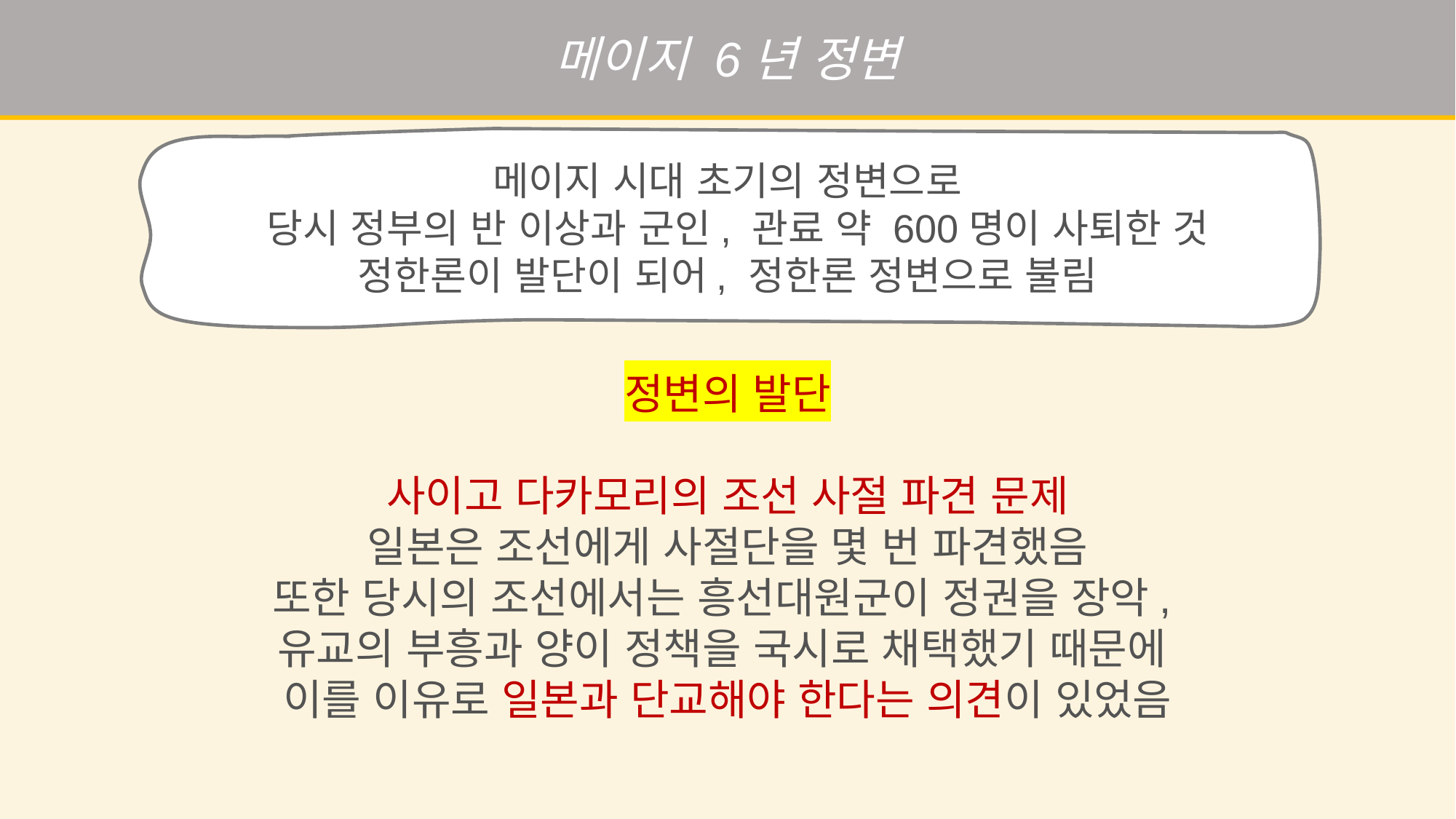

메이지 6년 정변

메이지 시대 초기의 정변으로
 당시 정부의 반 이상과 군인, 관료 약 600명이 사퇴한 것
정한론이 발단이 되어, 정한론 정변으로 불림
정변의 발단

사이고 다카모리의 조선 사절 파견 문제
일본은 조선에게 사절단을 몇 번 파견했음
또한 당시의 조선에서는 흥선대원군이 정권을 장악,
유교의 부흥과 양이 정책을 국시로 채택했기 때문에
이를 이유로 일본과 단교해야 한다는 의견이 있었음